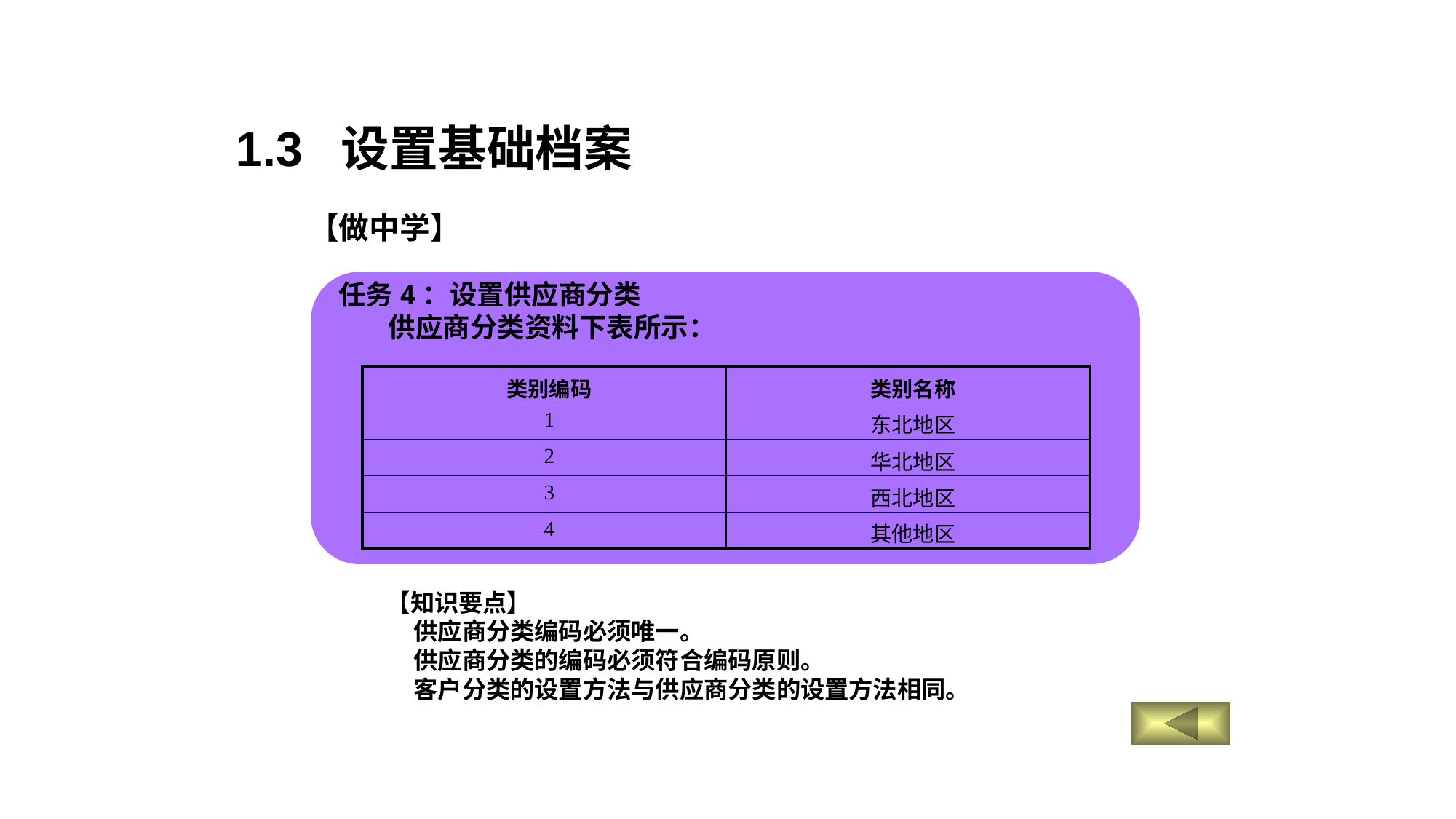

1.3  设置基础档案
【做中学】
任务4：设置供应商分类
       供应商分类资料下表所示：

| 类别编码 | 类别名称 |
| --- | --- |
| 1 | 东北地区 |
| 2 | 华北地区 |
| 3 | 西北地区 |
| 4 | 其他地区 |
【知识要点】
    供应商分类编码必须唯一。
    供应商分类的编码必须符合编码原则。
    客户分类的设置方法与供应商分类的设置方法相同。